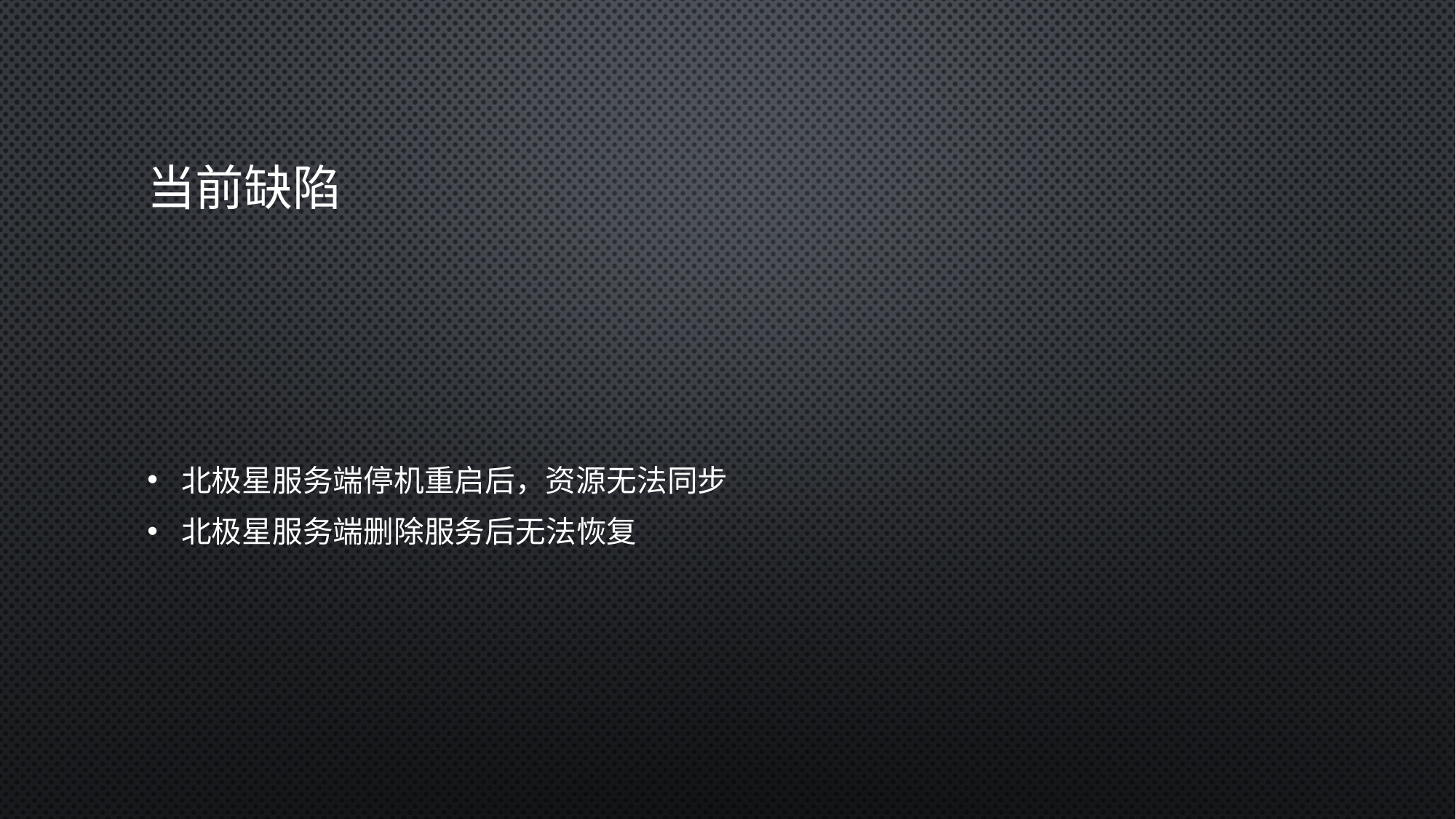

# 当前缺陷
北极星服务端停机重启后，资源无法同步
北极星服务端删除服务后无法恢复